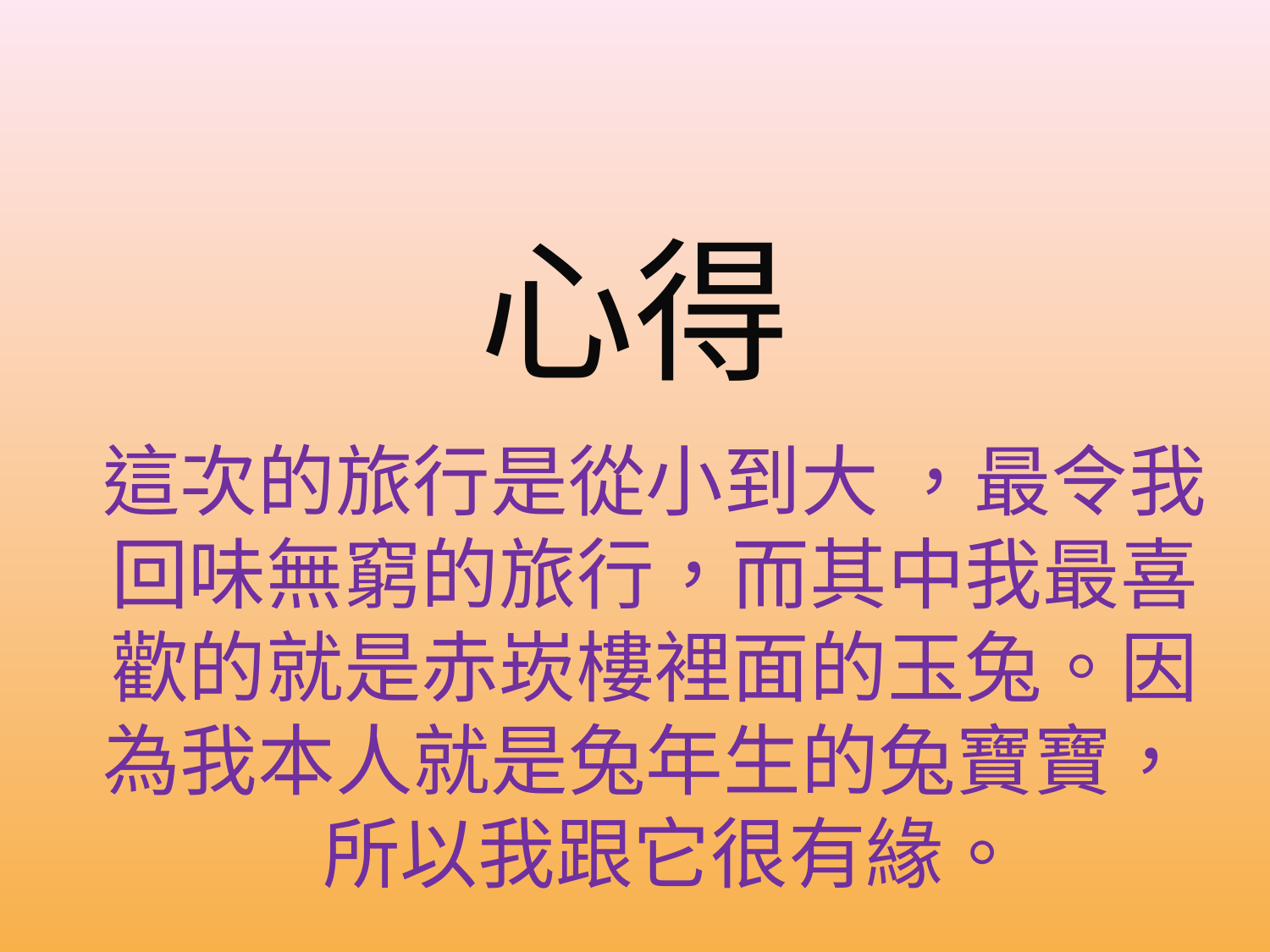

# 心得
這次的旅行是從小到大 ，最令我回味無窮的旅行，而其中我最喜歡的就是赤崁樓裡面的玉兔。因為我本人就是兔年生的兔寶寶，    所以我跟它很有緣。